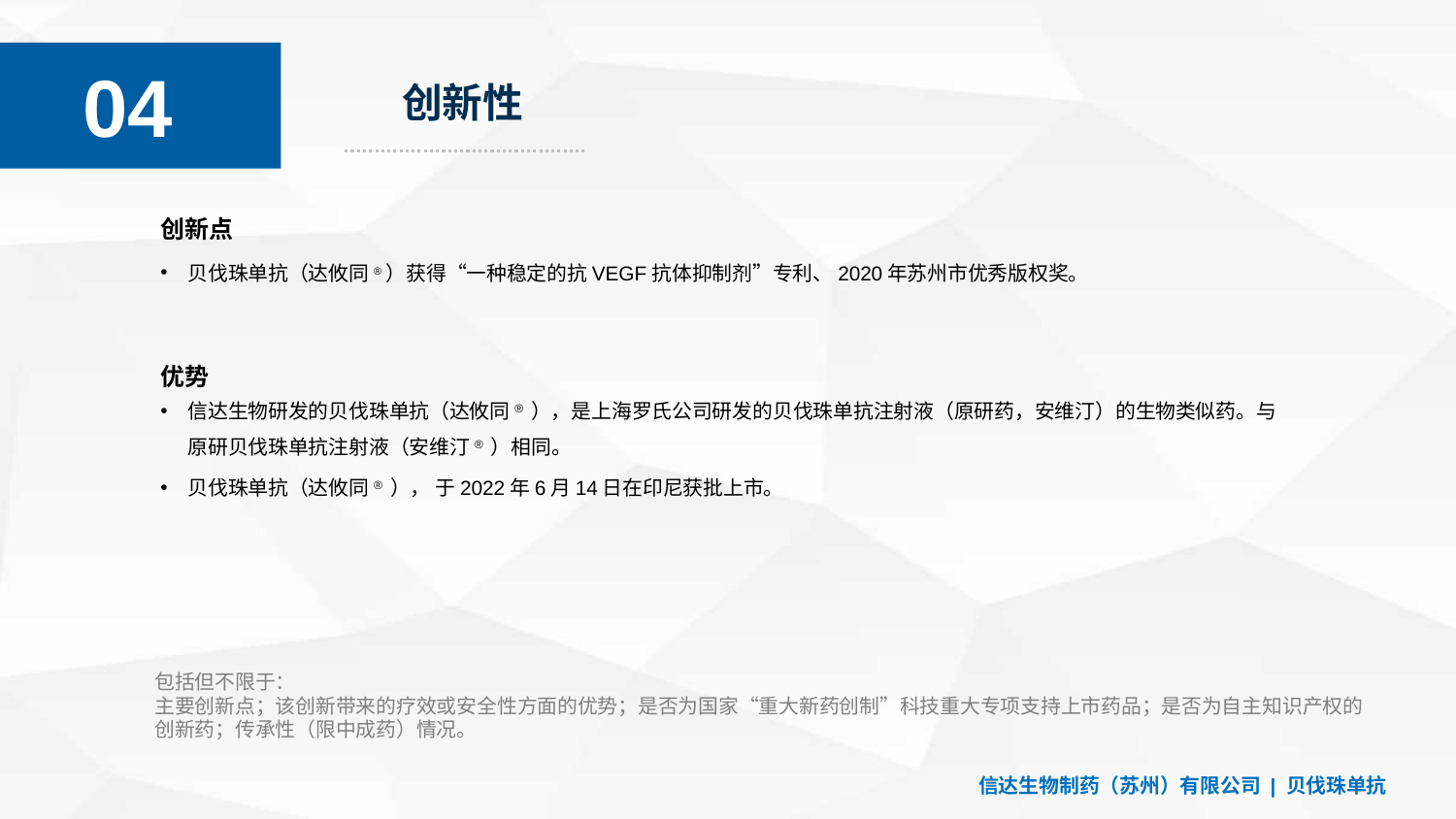

04
01
创新性
创新点
贝伐珠单抗（达攸同®）获得“一种稳定的抗VEGF抗体抑制剂”专利、2020年苏州市优秀版权奖。

优势
信达生物研发的贝伐珠单抗（达攸同® ），是上海罗氏公司研发的贝伐珠单抗注射液（原研药，安维汀）的生物类似药。与原研贝伐珠单抗注射液（安维汀® ）相同。
贝伐珠单抗（达攸同® ）， 于2022年6月14日在印尼获批上市。

包括但不限于：
主要创新点；该创新带来的疗效或安全性方面的优势；是否为国家“重大新药创制”科技重大专项支持上市药品；是否为自主知识产权的创新药；传承性（限中成药）情况。
信达生物制药（苏州）有限公司 | 贝伐珠单抗